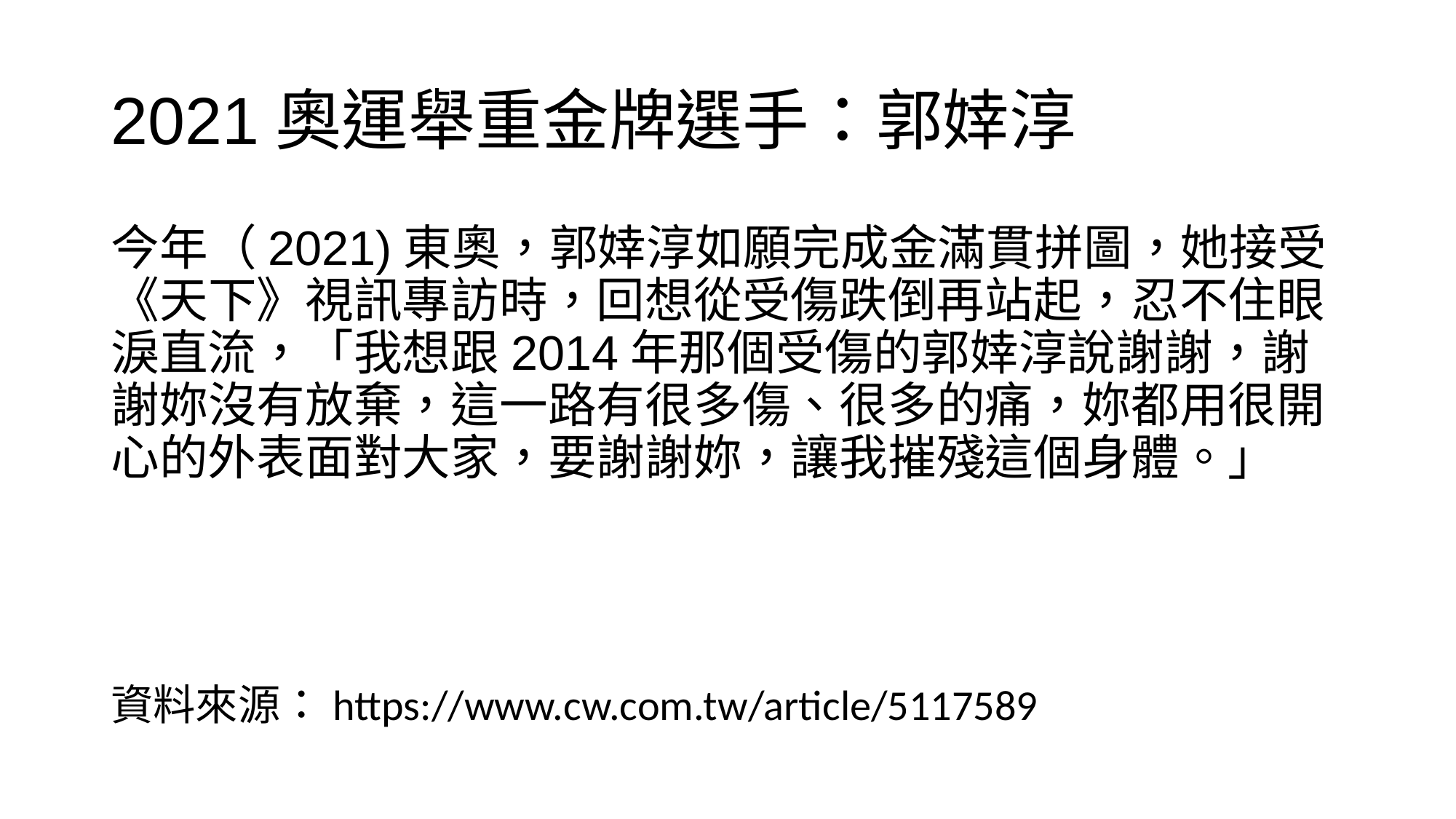

# 2021奧運舉重金牌選手：郭婞淳
今年（2021)東奧，郭婞淳如願完成金滿貫拼圖，她接受《天下》視訊專訪時，回想從受傷跌倒再站起，忍不住眼淚直流，「我想跟2014年那個受傷的郭婞淳說謝謝，謝謝妳沒有放棄，這一路有很多傷、很多的痛，妳都用很開心的外表面對大家，要謝謝妳，讓我摧殘這個身體。」

資料來源：https://www.cw.com.tw/article/5117589